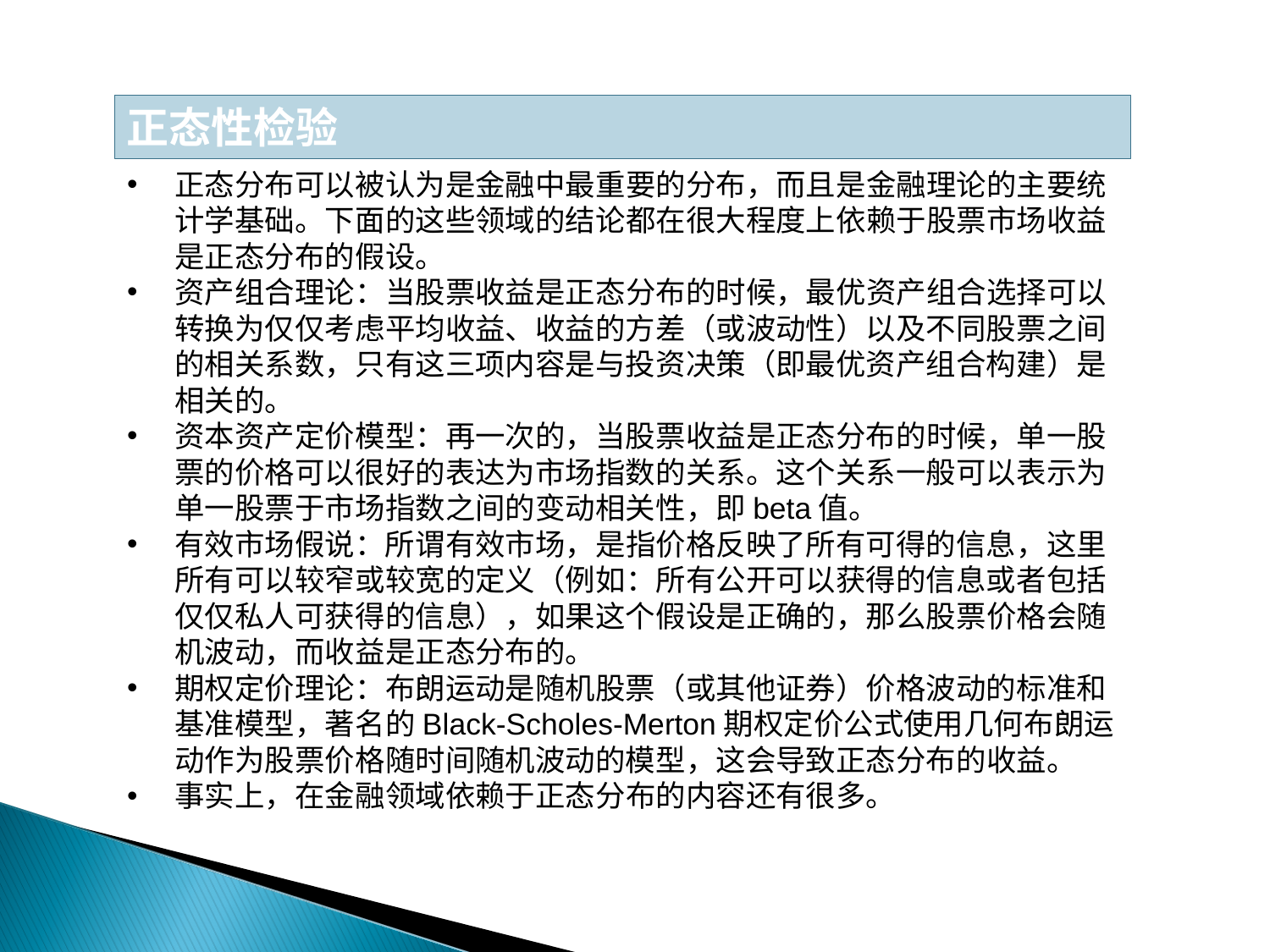

正态性检验
正态分布可以被认为是金融中最重要的分布，而且是金融理论的主要统计学基础。下面的这些领域的结论都在很大程度上依赖于股票市场收益是正态分布的假设。
资产组合理论：当股票收益是正态分布的时候，最优资产组合选择可以转换为仅仅考虑平均收益、收益的方差（或波动性）以及不同股票之间的相关系数，只有这三项内容是与投资决策（即最优资产组合构建）是相关的。
资本资产定价模型：再一次的，当股票收益是正态分布的时候，单一股票的价格可以很好的表达为市场指数的关系。这个关系一般可以表示为单一股票于市场指数之间的变动相关性，即beta值。
有效市场假说：所谓有效市场，是指价格反映了所有可得的信息，这里所有可以较窄或较宽的定义（例如：所有公开可以获得的信息或者包括仅仅私人可获得的信息），如果这个假设是正确的，那么股票价格会随机波动，而收益是正态分布的。
期权定价理论：布朗运动是随机股票（或其他证券）价格波动的标准和基准模型，著名的Black-Scholes-Merton期权定价公式使用几何布朗运动作为股票价格随时间随机波动的模型，这会导致正态分布的收益。
事实上，在金融领域依赖于正态分布的内容还有很多。